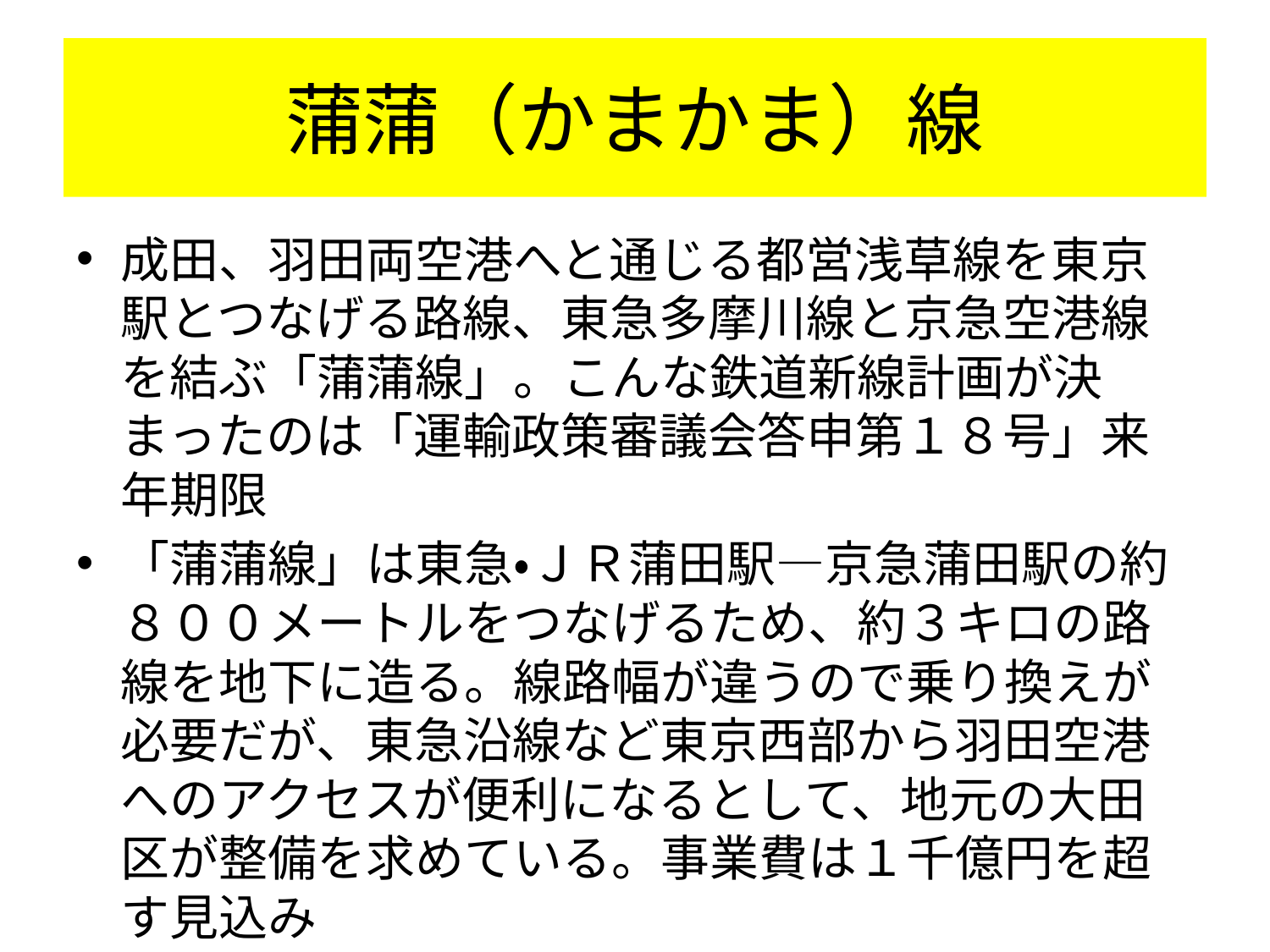

# 蒲蒲（かまかま）線
成田、羽田両空港へと通じる都営浅草線を東京駅とつなげる路線、東急多摩川線と京急空港線を結ぶ「蒲蒲線」。こんな鉄道新線計画が決まったのは「運輸政策審議会答申第１８号」来年期限
「蒲蒲線」は東急・ＪＲ蒲田駅―京急蒲田駅の約８００メートルをつなげるため、約３キロの路線を地下に造る。線路幅が違うので乗り換えが必要だが、東急沿線など東京西部から羽田空港へのアクセスが便利になるとして、地元の大田区が整備を求めている。事業費は１千億円を超す見込み